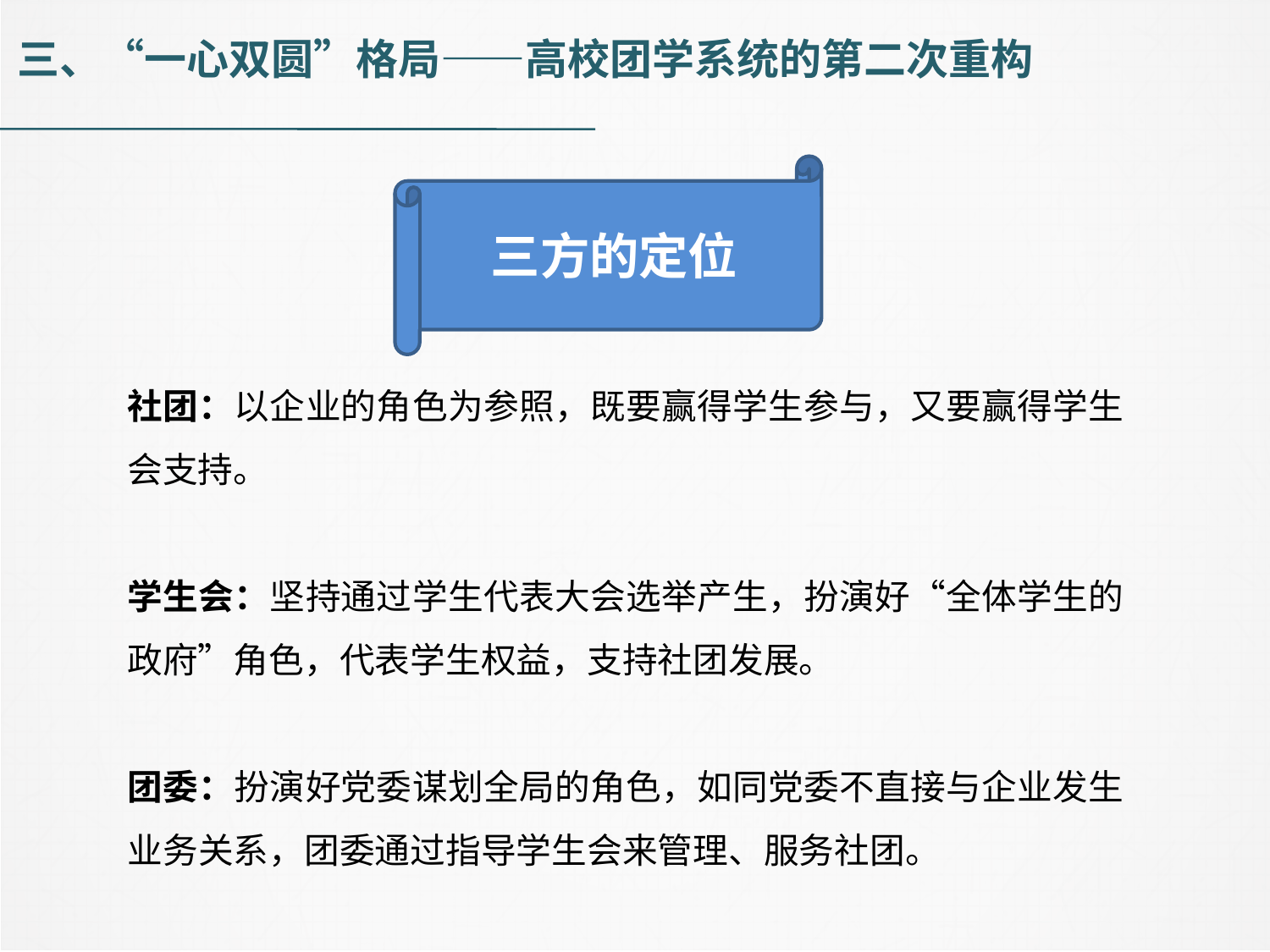

三、“一心双圆”格局——高校团学系统的第二次重构
三方的定位
社团：以企业的角色为参照，既要赢得学生参与，又要赢得学生会支持。

学生会：坚持通过学生代表大会选举产生，扮演好“全体学生的政府”角色，代表学生权益，支持社团发展。

团委：扮演好党委谋划全局的角色，如同党委不直接与企业发生业务关系，团委通过指导学生会来管理、服务社团。